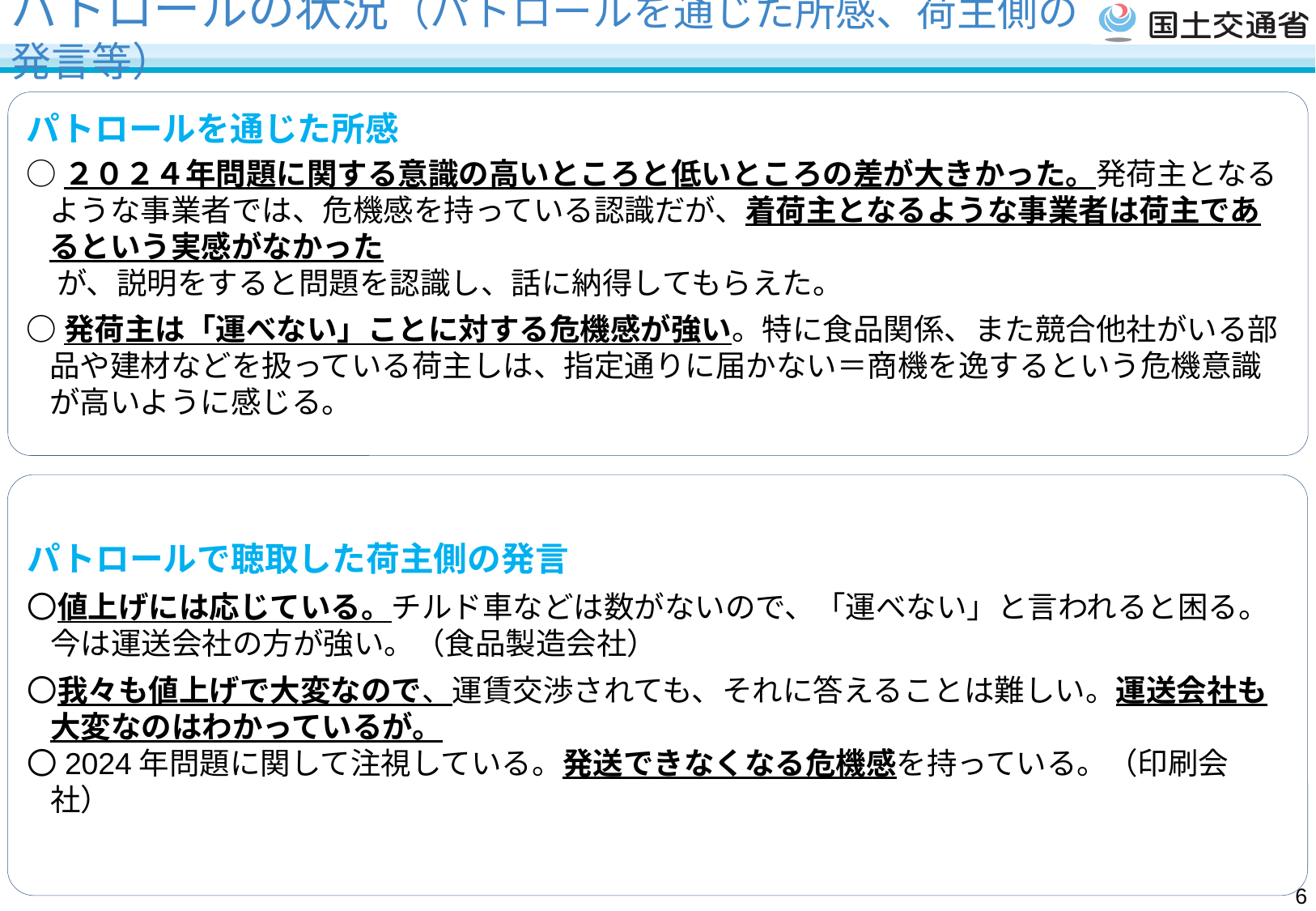

# パトロールの状況（パトロールを通じた所感、荷主側の発言等）
パトロールを通じた所感

○２０２４年問題に関する意識の高いところと低いところの差が大きかった。発荷主となるような事業者では、危機感を持っている認識だが、着荷主となるような事業者は荷主であるという実感がなかった
　が、説明をすると問題を認識し、話に納得してもらえた。

○発荷主は「運べない」ことに対する危機感が強い。特に食品関係、また競合他社がいる部品や建材などを扱っている荷主しは、指定通りに届かない＝商機を逸するという危機意識が高いように感じる。

パトロールで聴取した荷主側の発言

〇値上げには応じている。チルド車などは数がないので、「運べない」と言われると困る。今は運送会社の方が強い。（食品製造会社）

〇我々も値上げで大変なので、運賃交渉されても、それに答えることは難しい。運送会社も大変なのはわかっているが。
〇2024年問題に関して注視している。発送できなくなる危機感を持っている。（印刷会社）

6